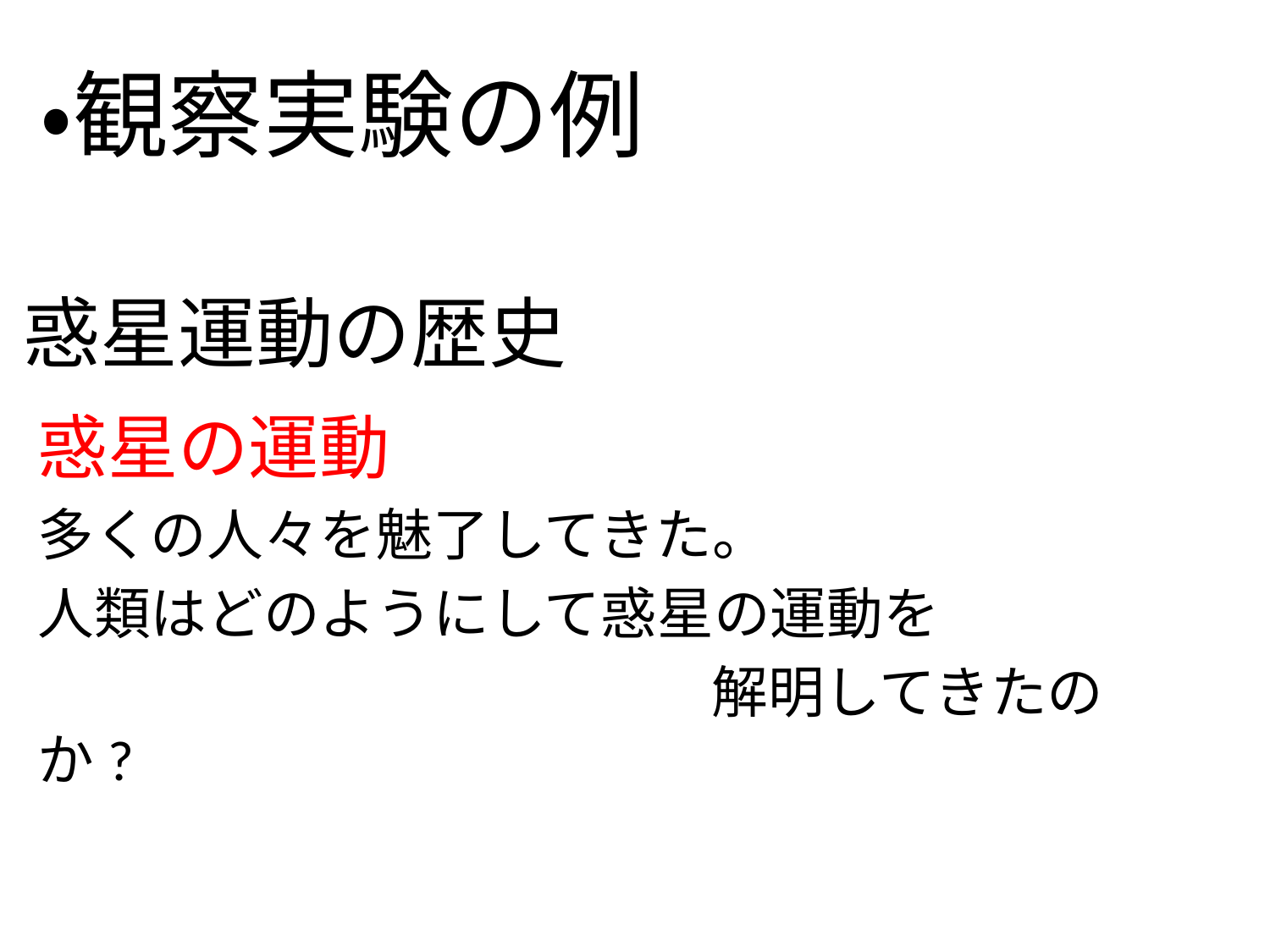

# ・観察実験の例 惑星運動の歴史

惑星の運動
多くの人々を魅了してきた。
人類はどのようにして惑星の運動を
                                                    解明してきたのか?